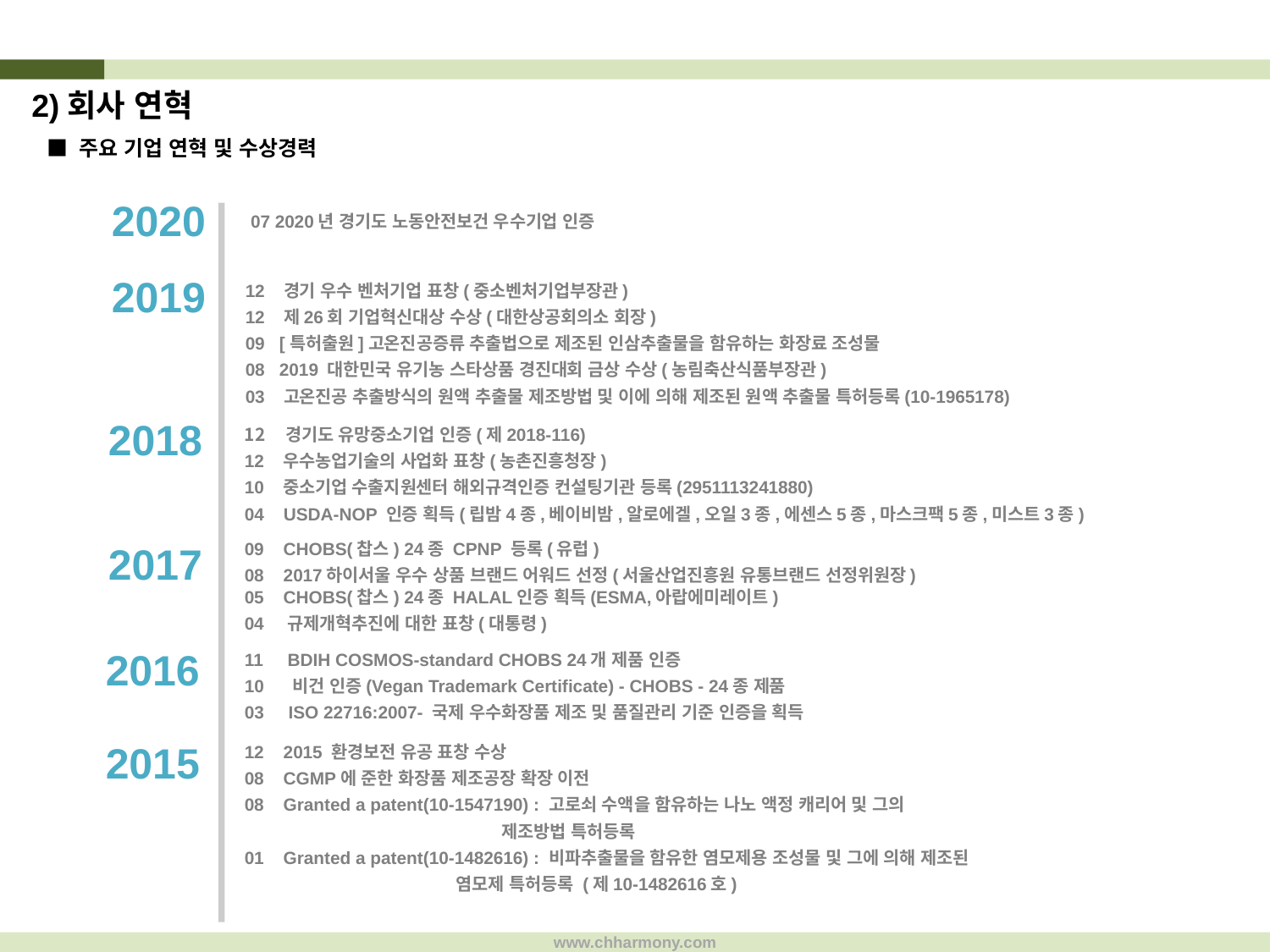

2)회사 연혁

 ■ 주요 기업 연혁 및 수상경력

2020
07 2020년 경기도 노동안전보건 우수기업 인증

2019
12   경기 우수 벤처기업 표창(중소벤처기업부장관)
12   제26회 기업혁신대상 수상(대한상공회의소 회장)
09   [특허출원]고온진공증류 추출법으로 제조된 인삼추출물을 함유하는 화장료 조성물
08   2019 대한민국 유기농 스타상품 경진대회 금상 수상(농림축산식품부장관)
03   고온진공 추출방식의 원액 추출물 제조방법 및 이에 의해 제조된 원액 추출물 특허등록(10-1965178)
2018
 경기도 유망중소기업 인증(제2018-116)
12   우수농업기술의 사업화 표창(농촌진흥청장)
10   중소기업 수출지원센터 해외규격인증 컨설팅기관 등록(2951113241880)
04    USDA-NOP 인증 획득(립밤4종,베이비밤,알로에겔,오일3종,에센스5종,마스크팩5종,미스트3종)
2017
09    CHOBS(찹스) 24종 CPNP 등록(유럽)
08    2017하이서울 우수 상품 브랜드 어워드 선정(서울산업진흥원 유통브랜드 선정위원장)
05    CHOBS(찹스) 24종 HALAL인증 획득(ESMA,아랍에미레이트)
04    규제개혁추진에 대한 표창(대통령)
2016
11     BDIH COSMOS-standard CHOBS 24개 제품 인증
10     비건 인증(Vegan Trademark Certificate) - CHOBS - 24종 제품
03     ISO 22716:2007- 국제 우수화장품 제조 및 품질관리 기준 인증을 획득
2015
12    2015 환경보전 유공 표창 수상
08    CGMP에 준한 화장품 제조공장 확장 이전
08    Granted a patent(10-1547190) : 고로쇠 수액을 함유하는 나노 액정 캐리어 및 그의
                                                    제조방법 특허등록
01    Granted a patent(10-1482616) : 비파추출물을 함유한 염모제용 조성물 및 그에 의해 제조된
                          	          염모제 특허등록 (제10-1482616호)
www.chharmony.com